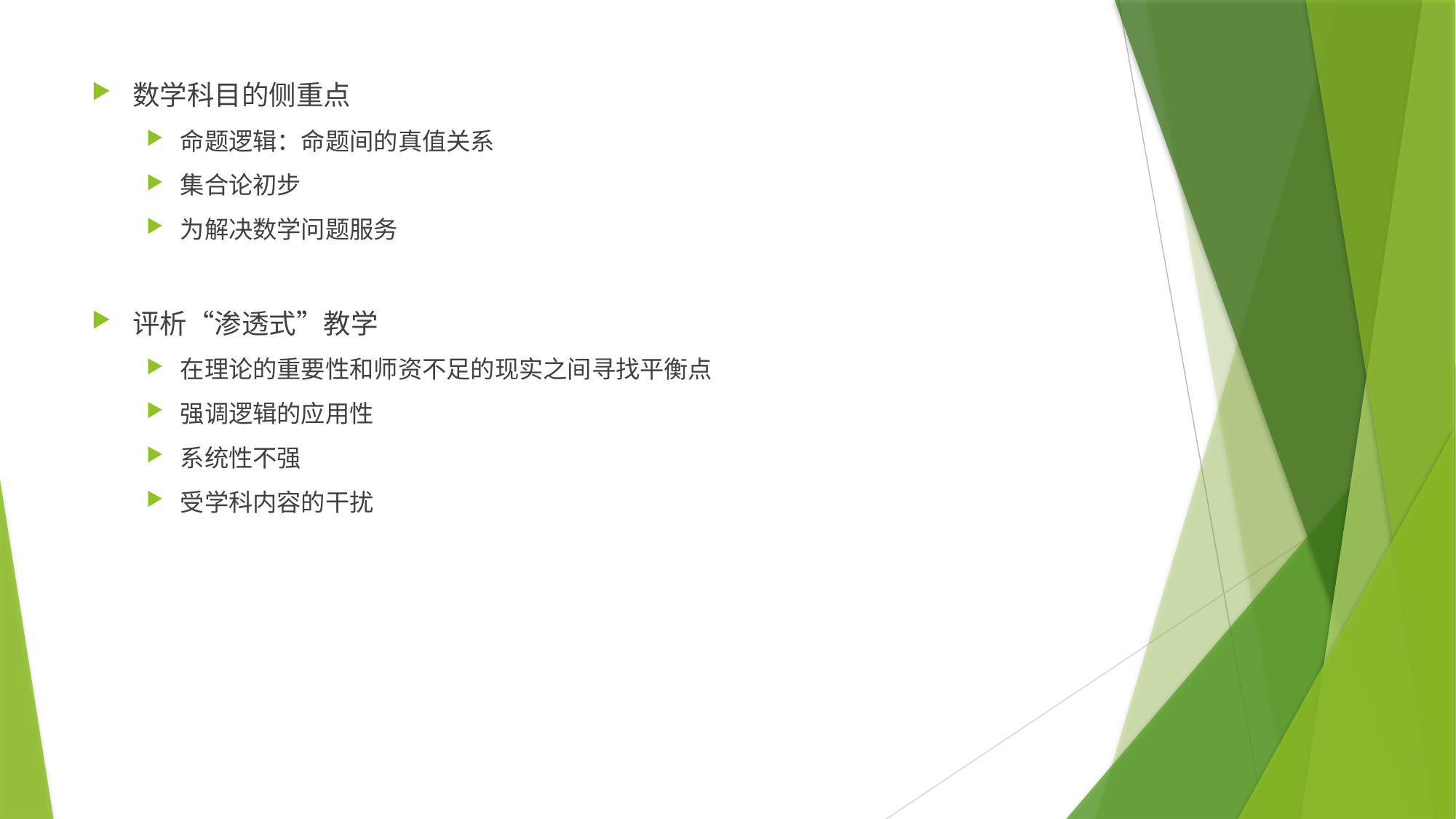

数学科目的侧重点
命题逻辑：命题间的真值关系
集合论初步
为解决数学问题服务

评析“渗透式”教学
在理论的重要性和师资不足的现实之间寻找平衡点
强调逻辑的应用性
系统性不强
受学科内容的干扰